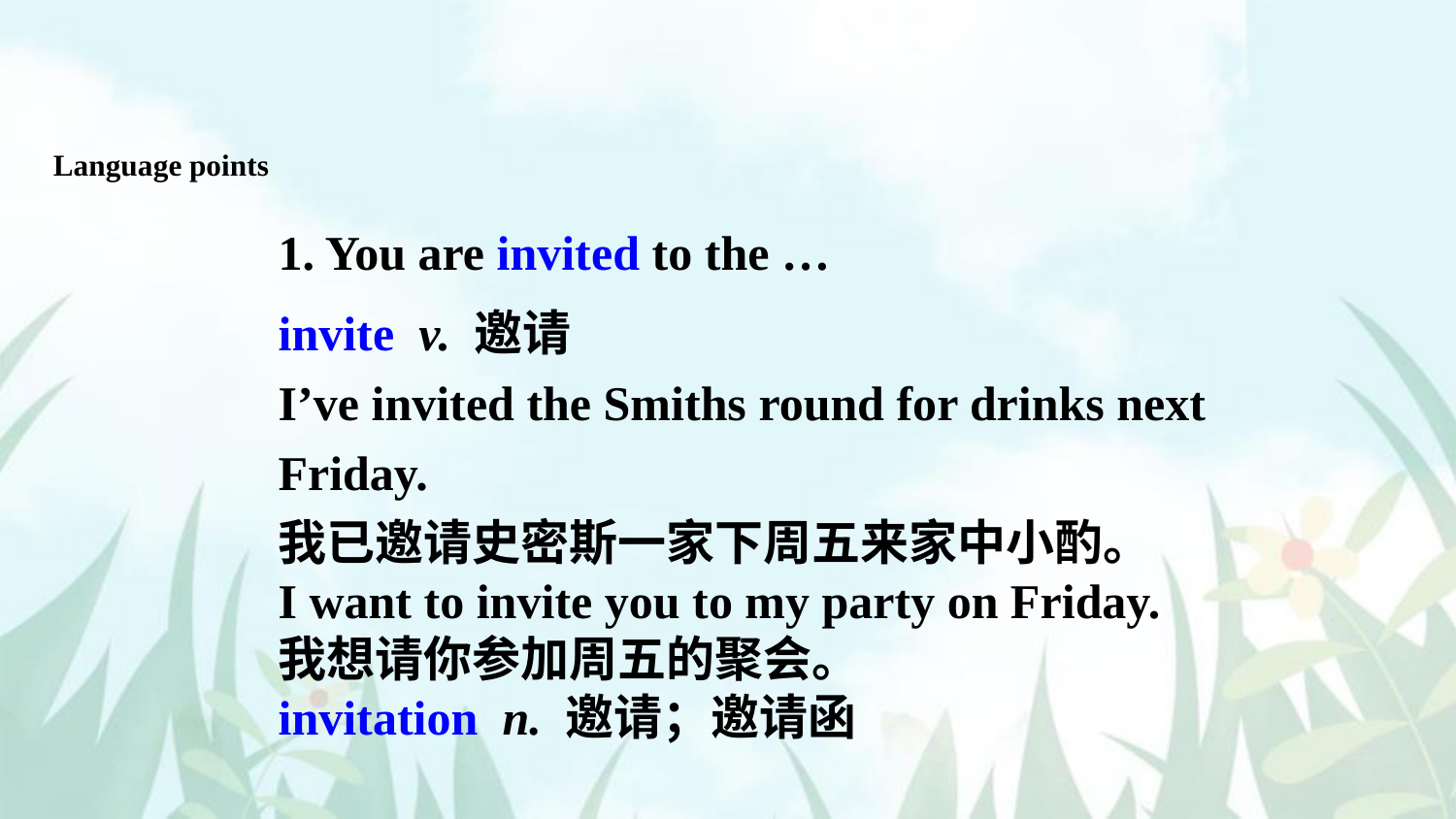

Language points
1. You are invited to the …
invite  v. 邀请
I’ve invited the Smiths round for drinks next Friday.
我已邀请史密斯一家下周五来家中小酌。
I want to invite you to my party on Friday.
我想请你参加周五的聚会。
invitation  n. 邀请；邀请函